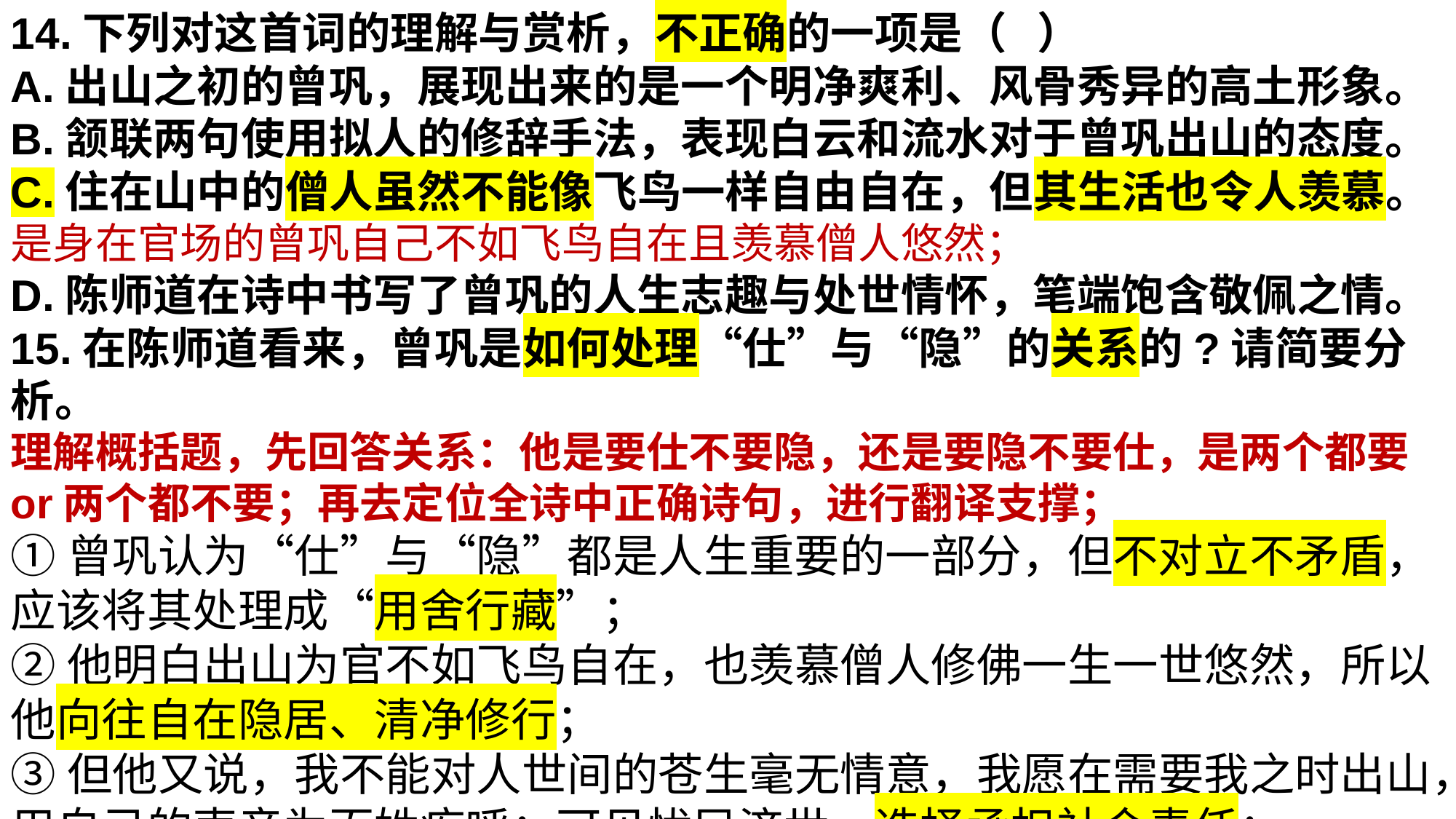

14.下列对这首词的理解与赏析，不正确的一项是（   ）
A.出山之初的曾巩，展现出来的是一个明净爽利、风骨秀异的高土形象。
B.颔联两句使用拟人的修辞手法，表现白云和流水对于曾巩出山的态度。
C.住在山中的僧人虽然不能像飞鸟一样自由自在，但其生活也令人羡慕。
是身在官场的曾巩自己不如飞鸟自在且羡慕僧人悠然；
D.陈师道在诗中书写了曾巩的人生志趣与处世情怀，笔端饱含敬佩之情。15.在陈师道看来，曾巩是如何处理“仕”与“隐”的关系的?请简要分析。
理解概括题，先回答关系：他是要仕不要隐，还是要隐不要仕，是两个都要or两个都不要；再去定位全诗中正确诗句，进行翻译支撑；
①曾巩认为“仕”与“隐”都是人生重要的一部分，但不对立不矛盾，应该将其处理成“用舍行藏”；
②他明白出山为官不如飞鸟自在，也羡慕僧人修佛一生一世悠然，所以他向往自在隐居、清净修行；
③但他又说，我不能对人世间的苍生毫无情意，我愿在需要我之时出山，用自己的声音为百姓疾呼；可见忧民济世，选择承担社会责任；